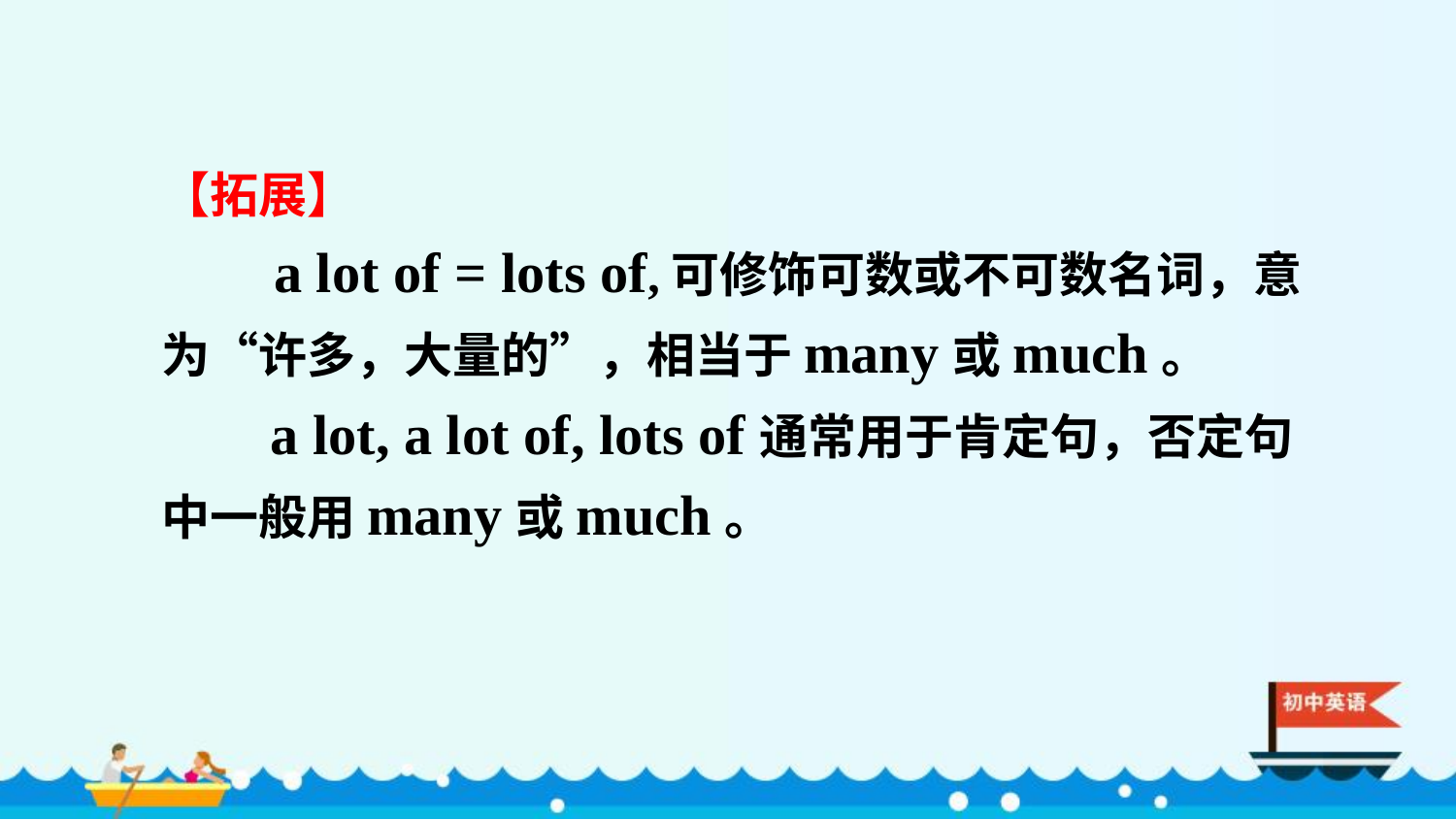

【拓展】
        a lot of = lots of,可修饰可数或不可数名词，意为“许多，大量的”，相当于many或much。
         a lot, a lot of, lots of通常用于肯定句，否定句中一般用many或much。